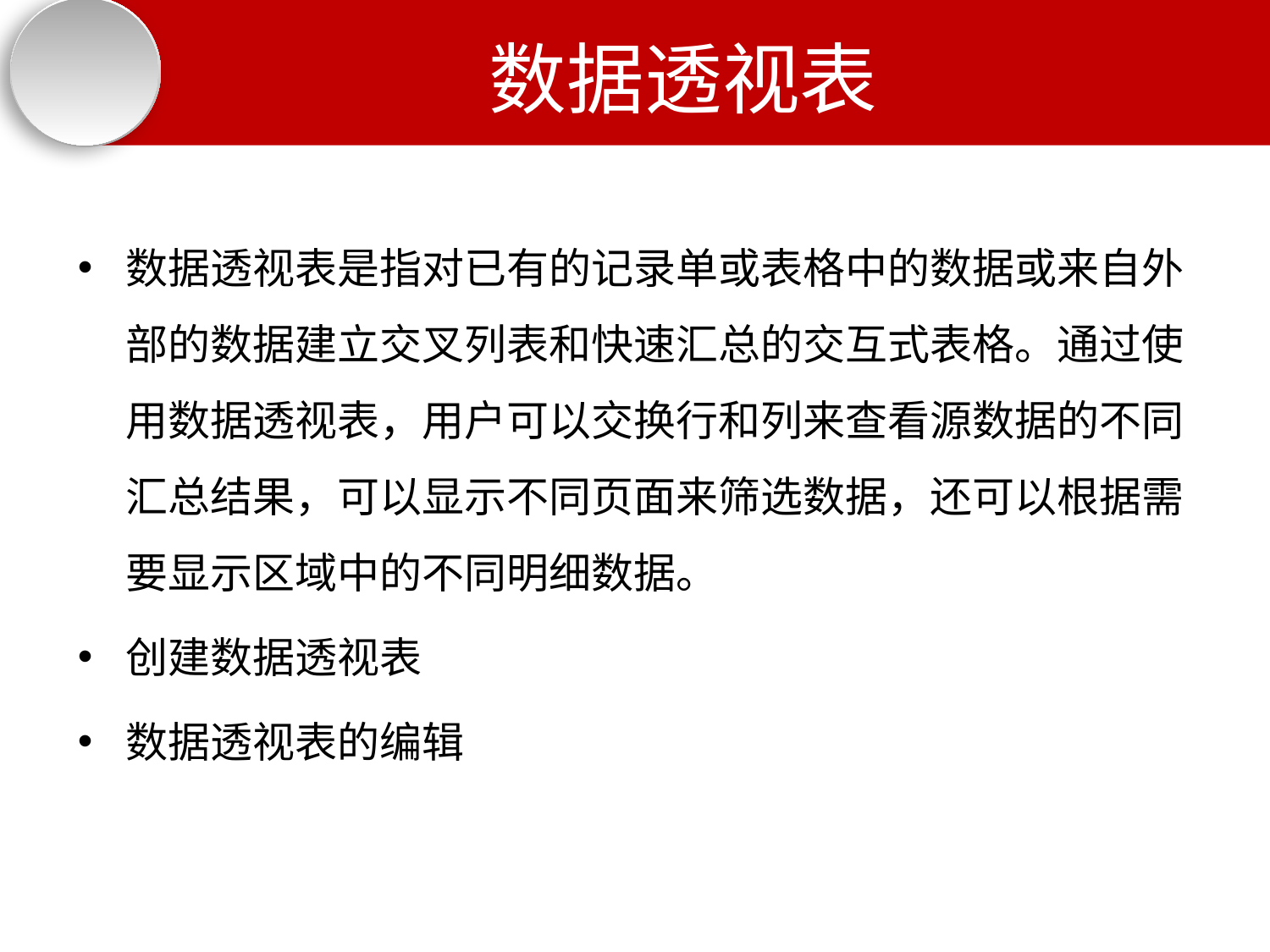

# 数据透视表
数据透视表是指对已有的记录单或表格中的数据或来自外部的数据建立交叉列表和快速汇总的交互式表格。通过使用数据透视表，用户可以交换行和列来查看源数据的不同汇总结果，可以显示不同页面来筛选数据，还可以根据需要显示区域中的不同明细数据。
创建数据透视表
数据透视表的编辑

34